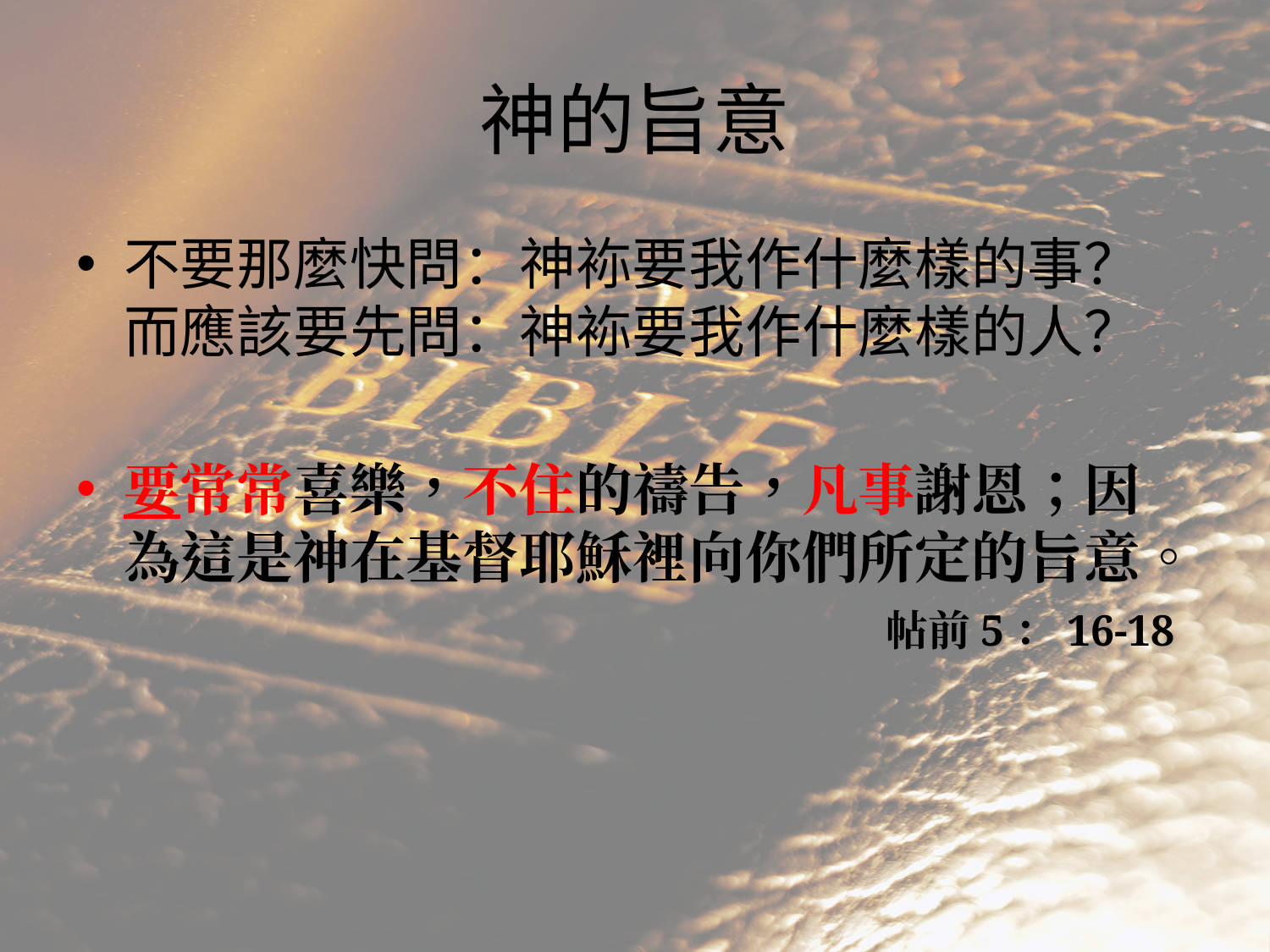

# 神的旨意
不要那麼快問：神袮要我作什麼樣的事？ 而應該要先問：神袮要我作什麼樣的人？

要常常喜樂，不住的禱告，凡事謝恩；因為這是神在基督耶穌裡向你們所定的旨意。						帖前5：16-18